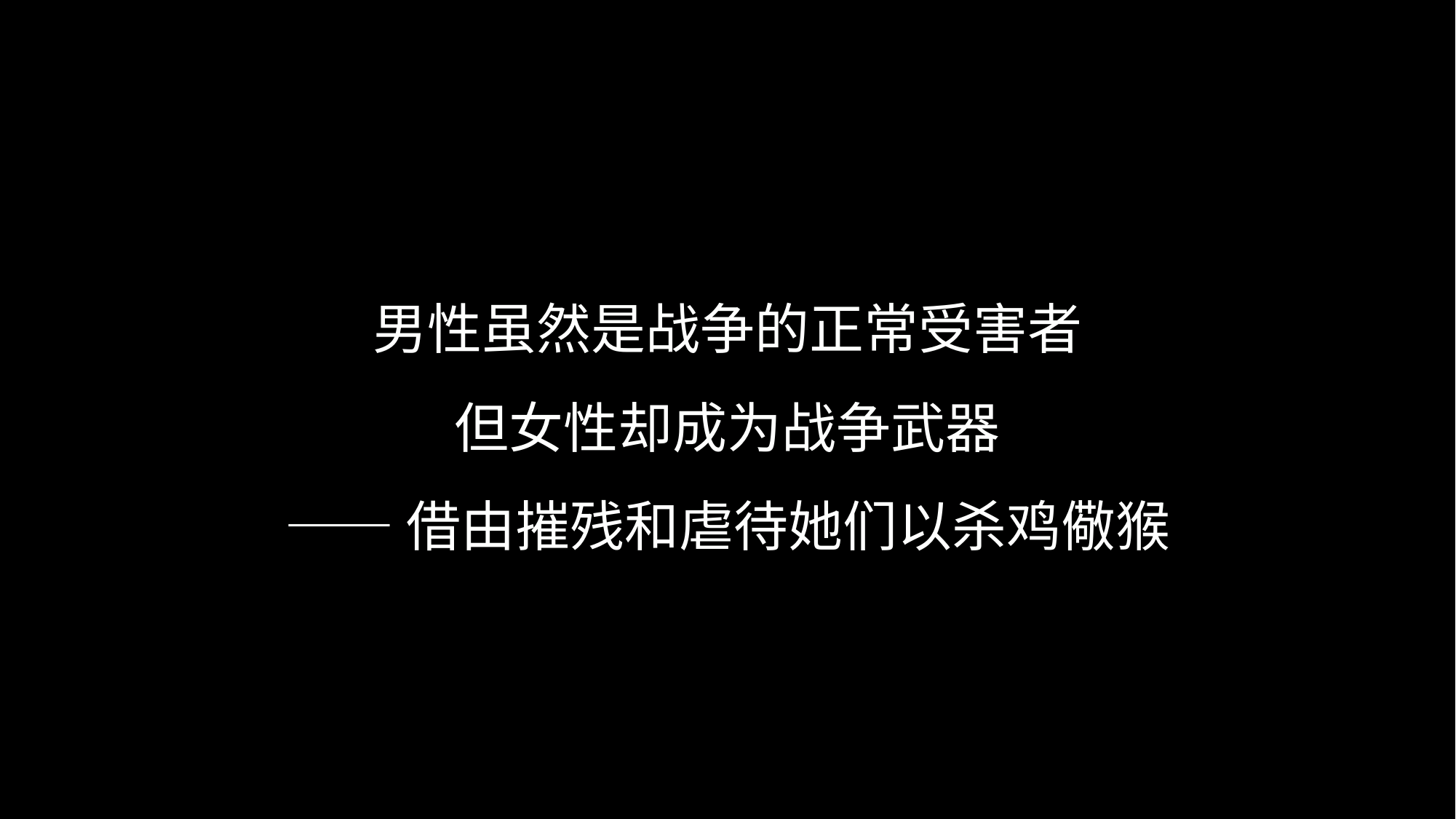

男性虽然是战争的正常受害者
但女性却成为战争武器
——借由摧残和虐待她们以杀鸡儆猴
#